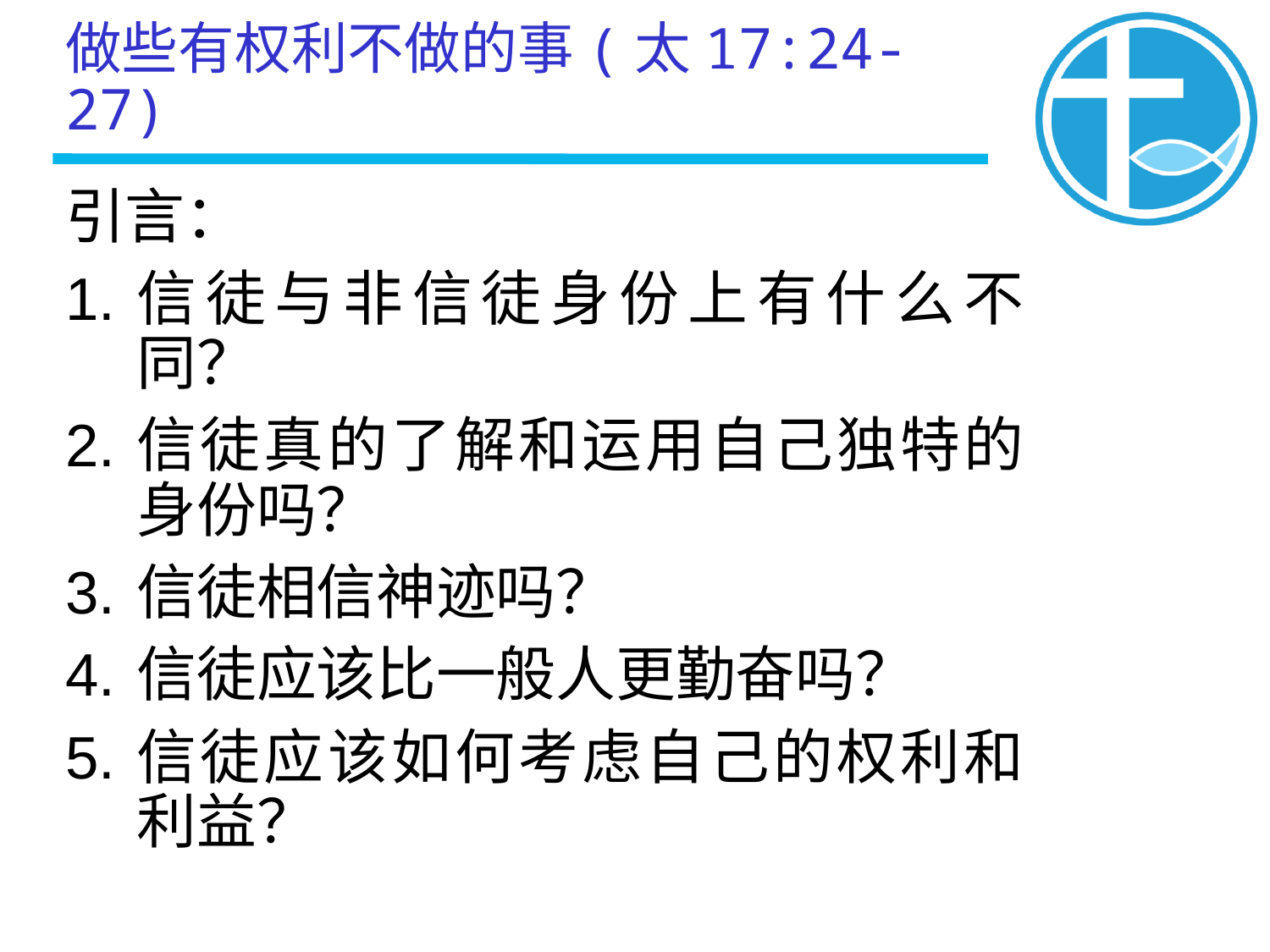

做些有权利不做的事(太17:24-27)
引言：
信徒与非信徒身份上有什么不同？
信徒真的了解和运用自己独特的身份吗？
信徒相信神迹吗？
信徒应该比一般人更勤奋吗？
信徒应该如何考虑自己的权利和利益？